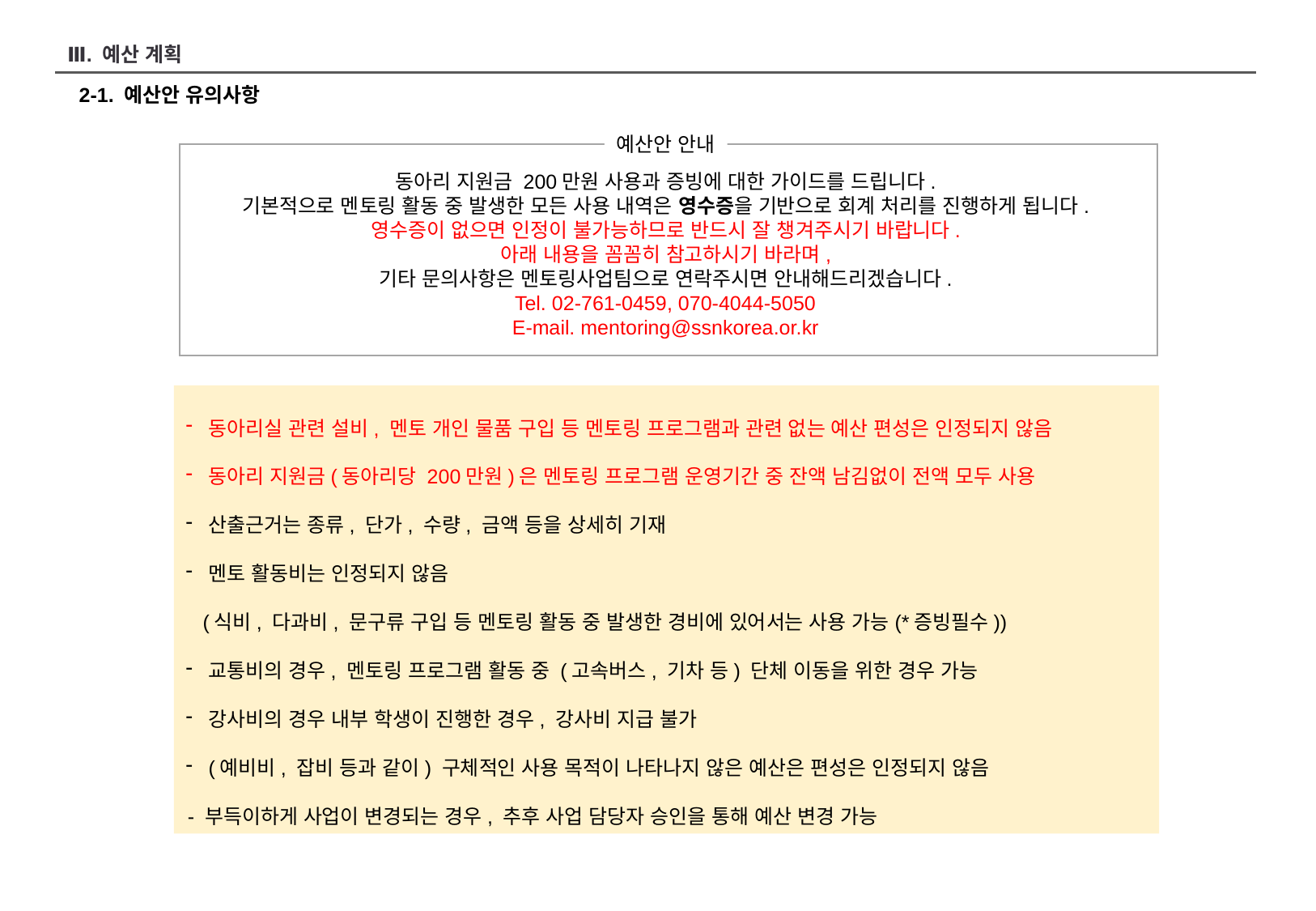

Ⅲ. 예산 계획
2-1. 예산안 유의사항
예산안 안내

동아리 지원금 200만원 사용과 증빙에 대한 가이드를 드립니다.
기본적으로 멘토링 활동 중 발생한 모든 사용 내역은 영수증을 기반으로 회계 처리를 진행하게 됩니다.
영수증이 없으면 인정이 불가능하므로 반드시 잘 챙겨주시기 바랍니다.
아래 내용을 꼼꼼히 참고하시기 바라며,
기타 문의사항은 멘토링사업팀으로 연락주시면 안내해드리겠습니다.
Tel. 02-761-0459, 070-4044-5050
E-mail. mentoring@ssnkorea.or.kr
동아리실 관련 설비, 멘토 개인 물품 구입 등 멘토링 프로그램과 관련 없는 예산 편성은 인정되지 않음
동아리 지원금(동아리당 200만원)은 멘토링 프로그램 운영기간 중 잔액 남김없이 전액 모두 사용
산출근거는 종류, 단가, 수량, 금액 등을 상세히 기재
멘토 활동비는 인정되지 않음
   (식비, 다과비, 문구류 구입 등 멘토링 활동 중 발생한 경비에 있어서는 사용 가능(*증빙필수))
교통비의 경우, 멘토링 프로그램 활동 중 (고속버스, 기차 등) 단체 이동을 위한 경우 가능
강사비의 경우 내부 학생이 진행한 경우, 강사비 지급 불가
(예비비, 잡비 등과 같이) 구체적인 사용 목적이 나타나지 않은 예산은 편성은 인정되지 않음
- 부득이하게 사업이 변경되는 경우, 추후 사업 담당자 승인을 통해 예산 변경 가능